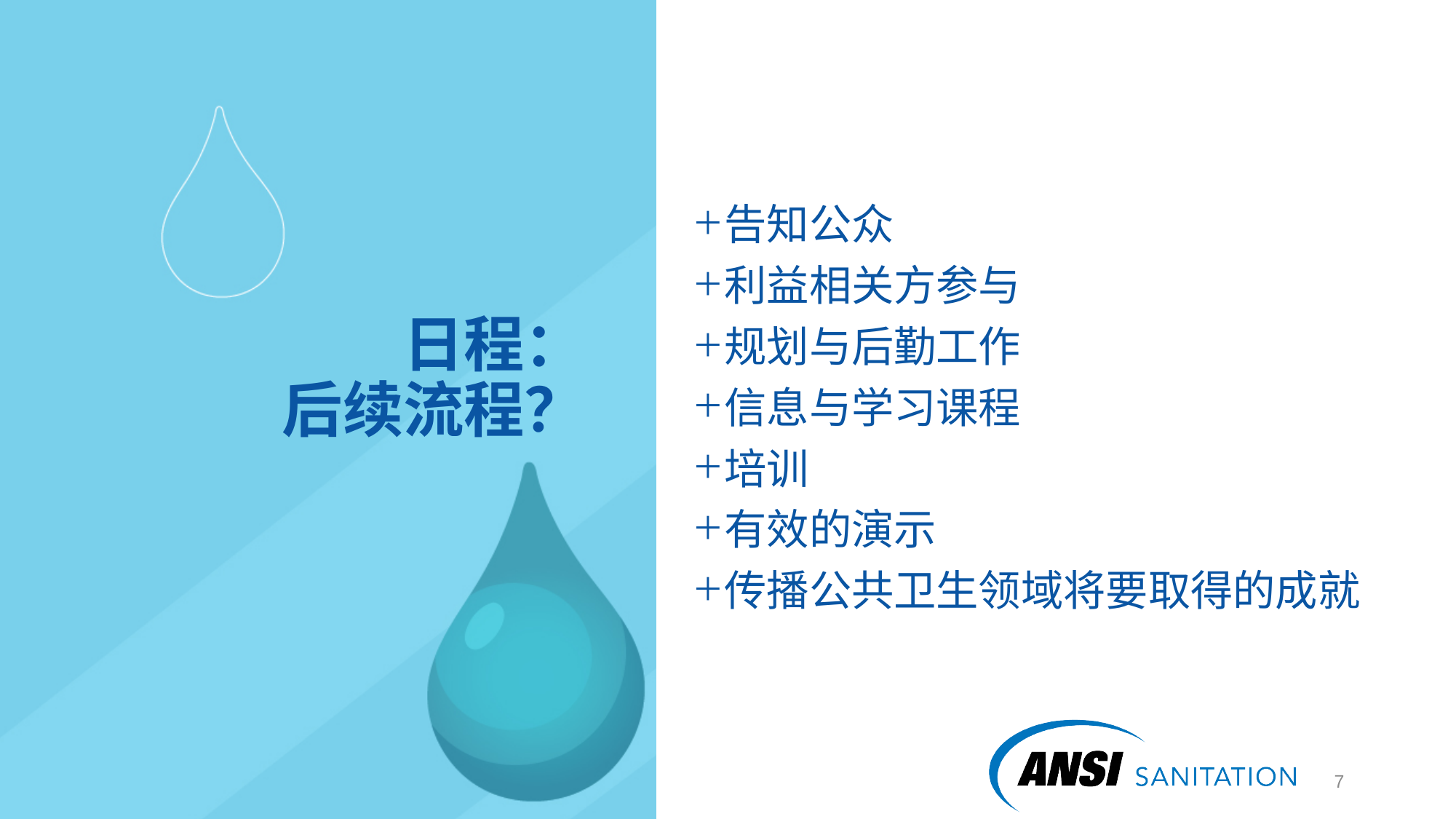

告知公众
利益相关方参与
规划与后勤工作
信息与学习课程
培训
有效的演示
传播公共卫生领域将要取得的成就
# 日程： 后续流程？
7